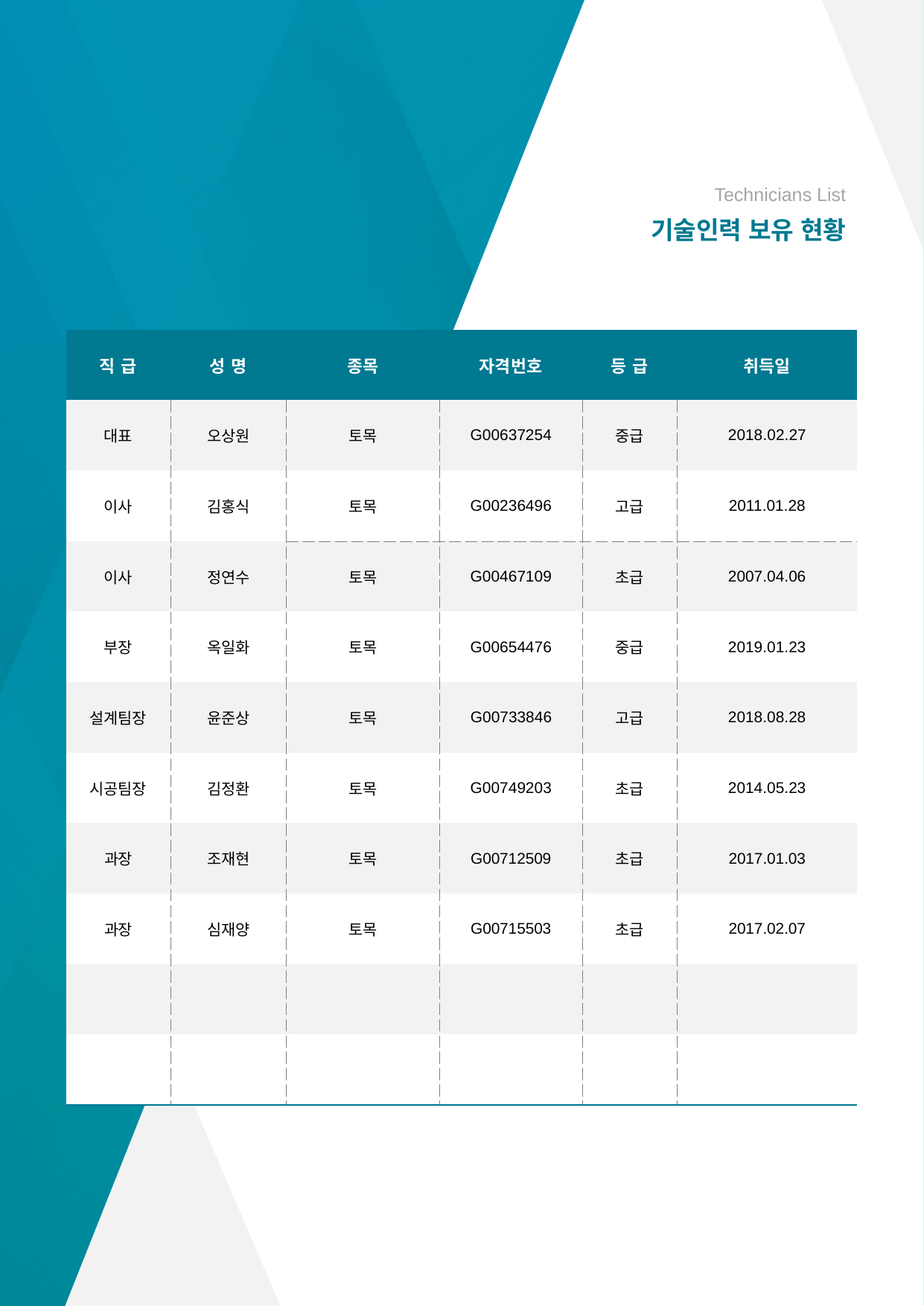

Technicians List
기술인력 보유 현황
| 직 급 | 성 명 | 종목 | 자격번호 | 등 급 | 취득일 |
| --- | --- | --- | --- | --- | --- |
| 대표 | 오상원 | 토목 | G00637254 | 중급 | 2018.02.27 |
| 이사 | 김홍식 | 토목 | G00236496 | 고급 | 2011.01.28 |
| 이사 | 정연수 | 토목 | G00467109 | 초급 | 2007.04.06 |
| 부장 | 옥일화 | 토목 | G00654476 | 중급 | 2019.01.23 |
| 설계팀장 | 윤준상 | 토목 | G00733846 | 고급 | 2018.08.28 |
| 시공팀장 | 김정환 | 토목 | G00749203 | 초급 | 2014.05.23 |
| 과장 | 조재현 | 토목 | G00712509 | 초급 | 2017.01.03 |
| 과장 | 심재양 | 토목 | G00715503 | 초급 | 2017.02.07 |
|  |  |  |  |  |  |
|  |  |  |  |  |  |

15